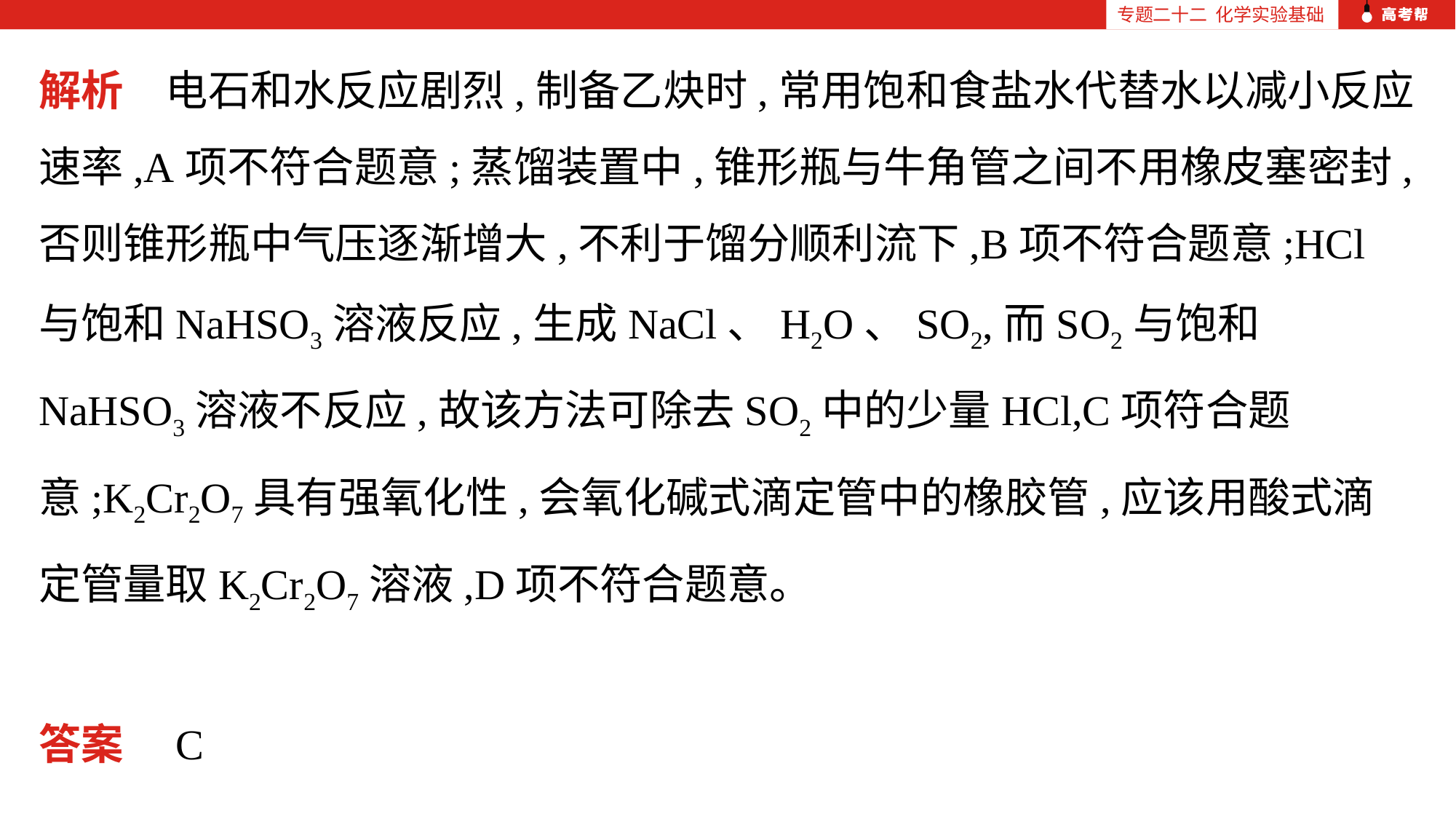

专题二十二  化学实验基础

解析　电石和水反应剧烈,制备乙炔时,常用饱和食盐水代替水以减小反应速率,A项不符合题意;蒸馏装置中,锥形瓶与牛角管之间不用橡皮塞密封,否则锥形瓶中气压逐渐增大,不利于馏分顺利流下,B项不符合题意;HCl与饱和NaHSO3溶液反应,生成NaCl、H2O、SO2,而SO2与饱和NaHSO3溶液不反应,故该方法可除去SO2中的少量HCl,C项符合题意;K2Cr2O7具有强氧化性,会氧化碱式滴定管中的橡胶管,应该用酸式滴定管量取K2Cr2O7溶液,D项不符合题意。

答案　C